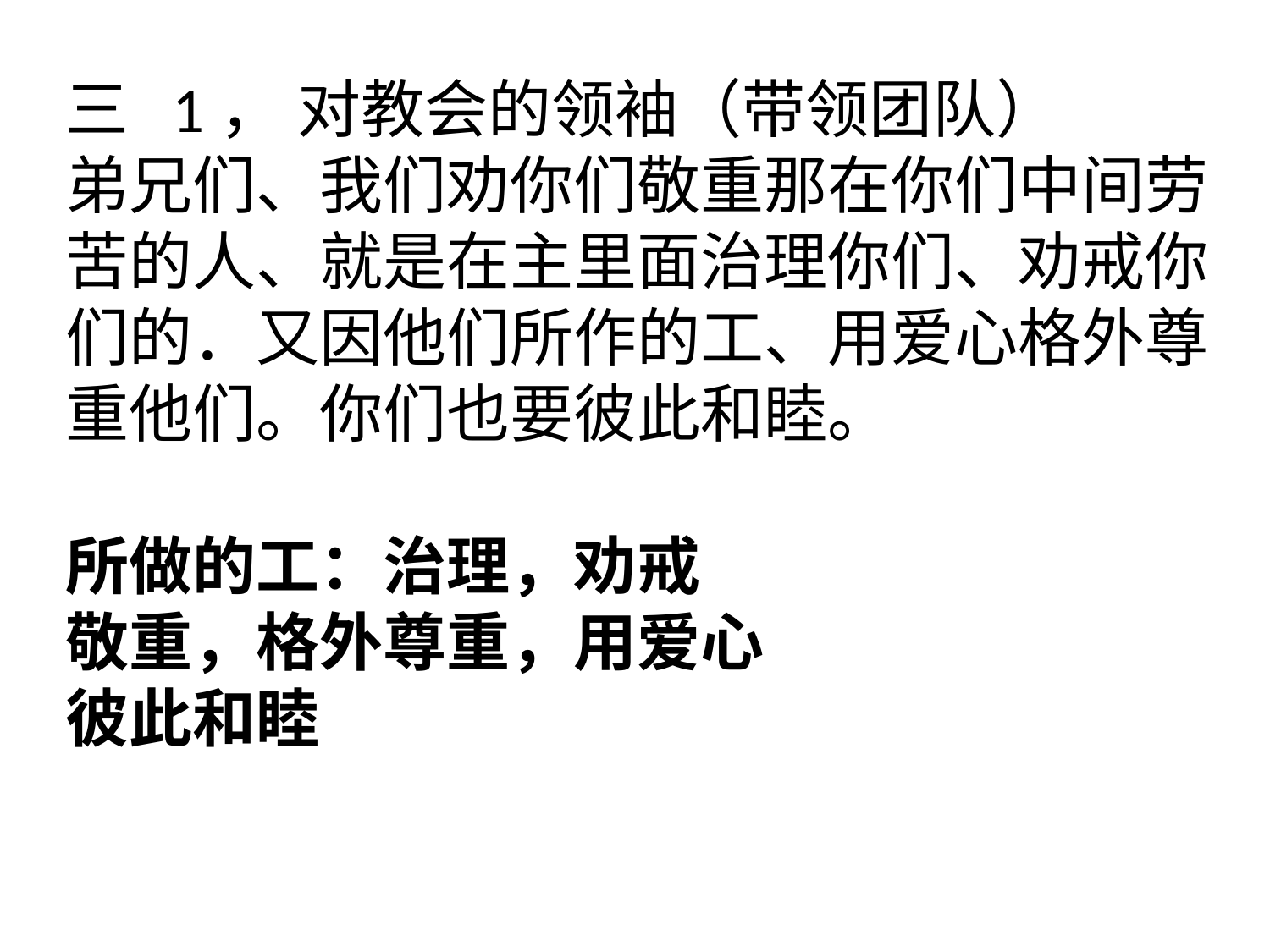

# 三  1， 对教会的领袖（带领团队） 弟兄们、我们劝你们敬重那在你们中间劳苦的人、就是在主里面治理你们、劝戒你们的．又因他们所作的工、用爱心格外尊重他们。你们也要彼此和睦。 所做的工：治理，劝戒 敬重，格外尊重，用爱心 彼此和睦